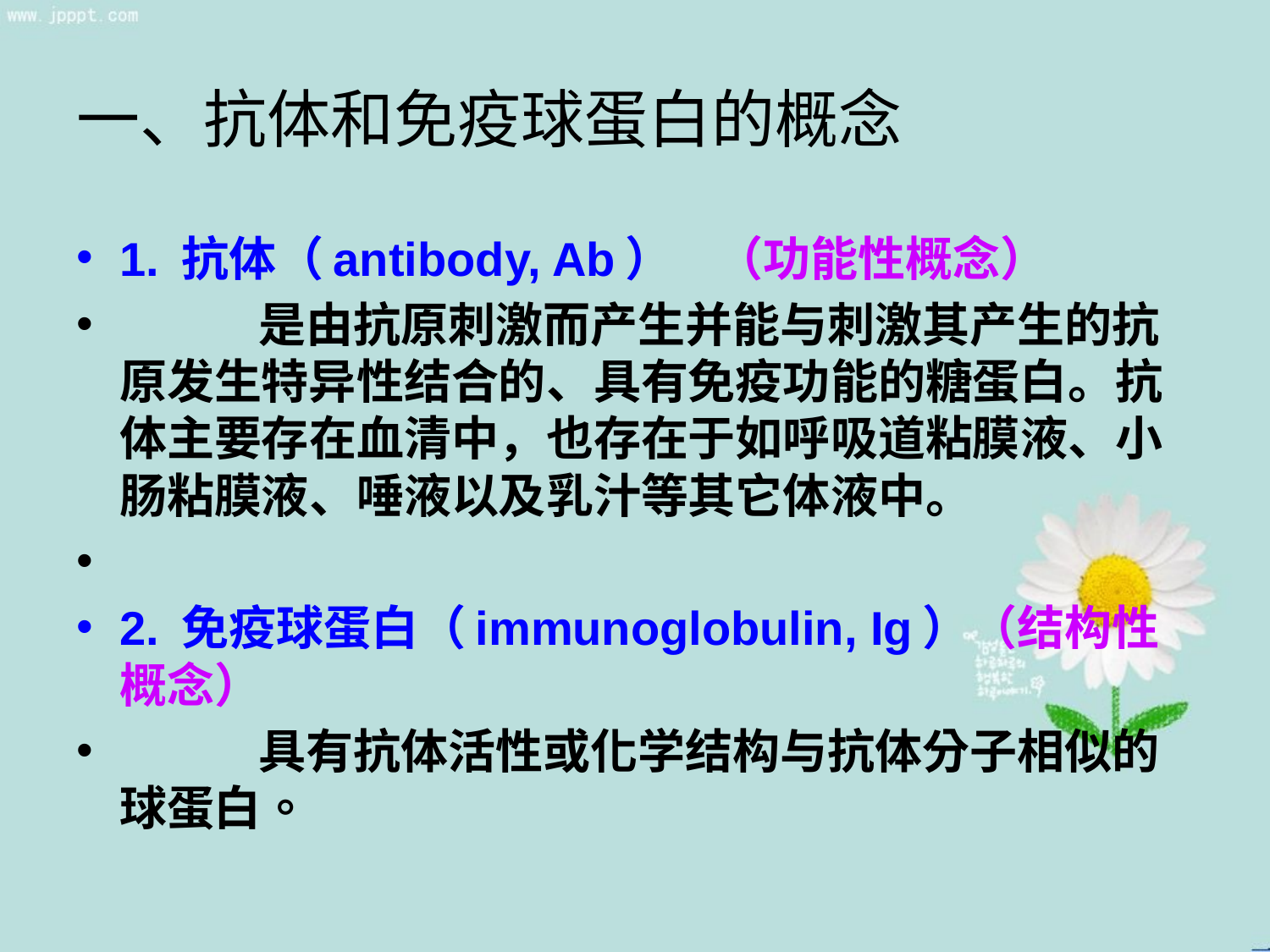

# 一、抗体和免疫球蛋白的概念
1. 抗体（antibody, Ab）    （功能性概念）
            是由抗原刺激而产生并能与刺激其产生的抗原发生特异性结合的、具有免疫功能的糖蛋白。抗体主要存在血清中，也存在于如呼吸道粘膜液、小肠粘膜液、唾液以及乳汁等其它体液中。

2. 免疫球蛋白（immunoglobulin, Ig）（结构性概念）
            具有抗体活性或化学结构与抗体分子相似的球蛋白。